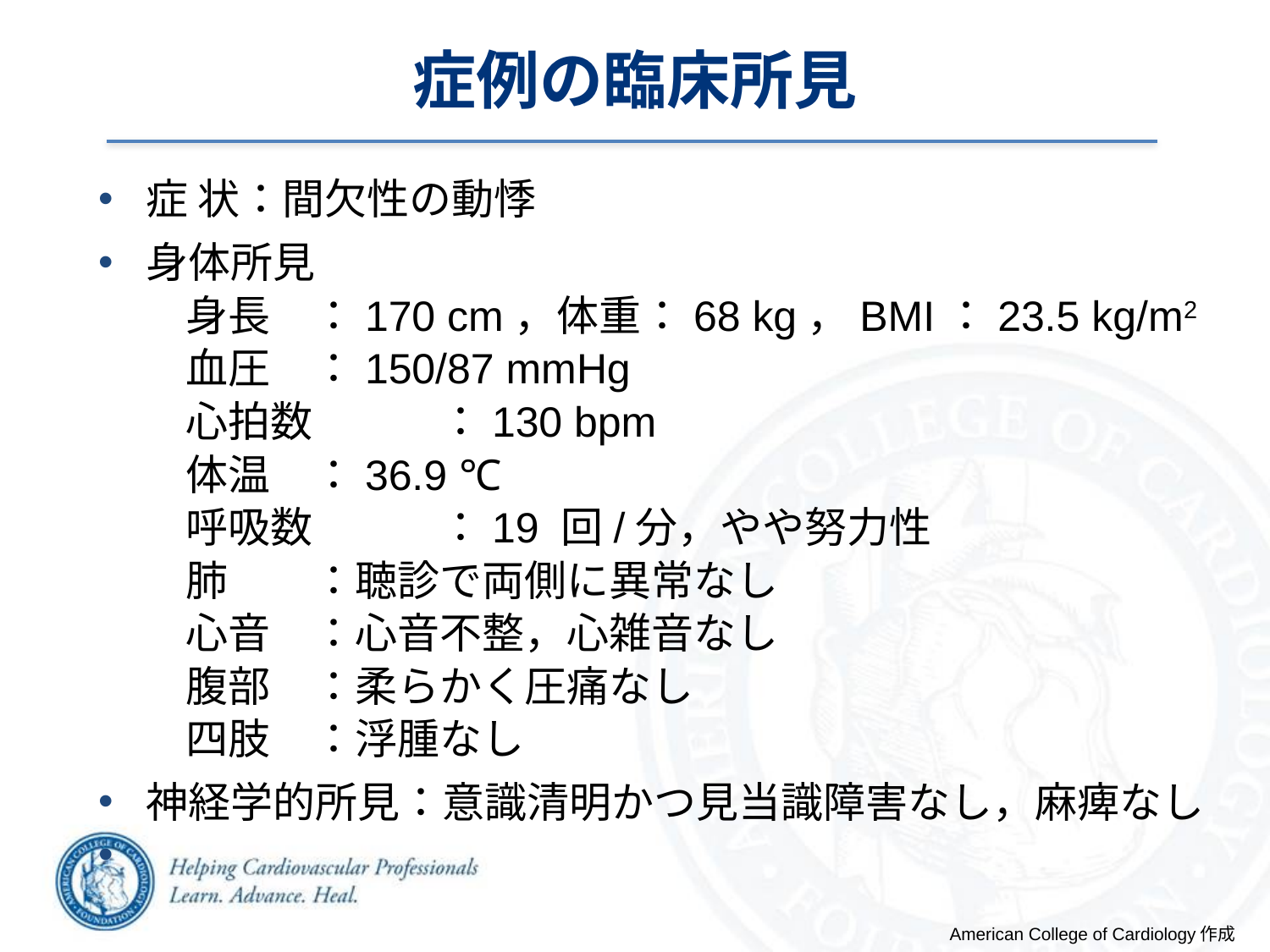

症例の臨床所見
症 状：間欠性の動悸
身体所見
身長	：170 cm，体重：68 kg，BMI：23.5 kg/m2
血圧	：150/87 mmHg
心拍数	：130 bpm
体温	：36.9 ℃
呼吸数	：19 回/分，やや努力性
肺	：聴診で両側に異常なし
心音	：心音不整，心雑音なし
腹部	：柔らかく圧痛なし
四肢	：浮腫なし
神経学的所見：意識清明かつ見当識障害なし，麻痺なし

American College of Cardiology作成